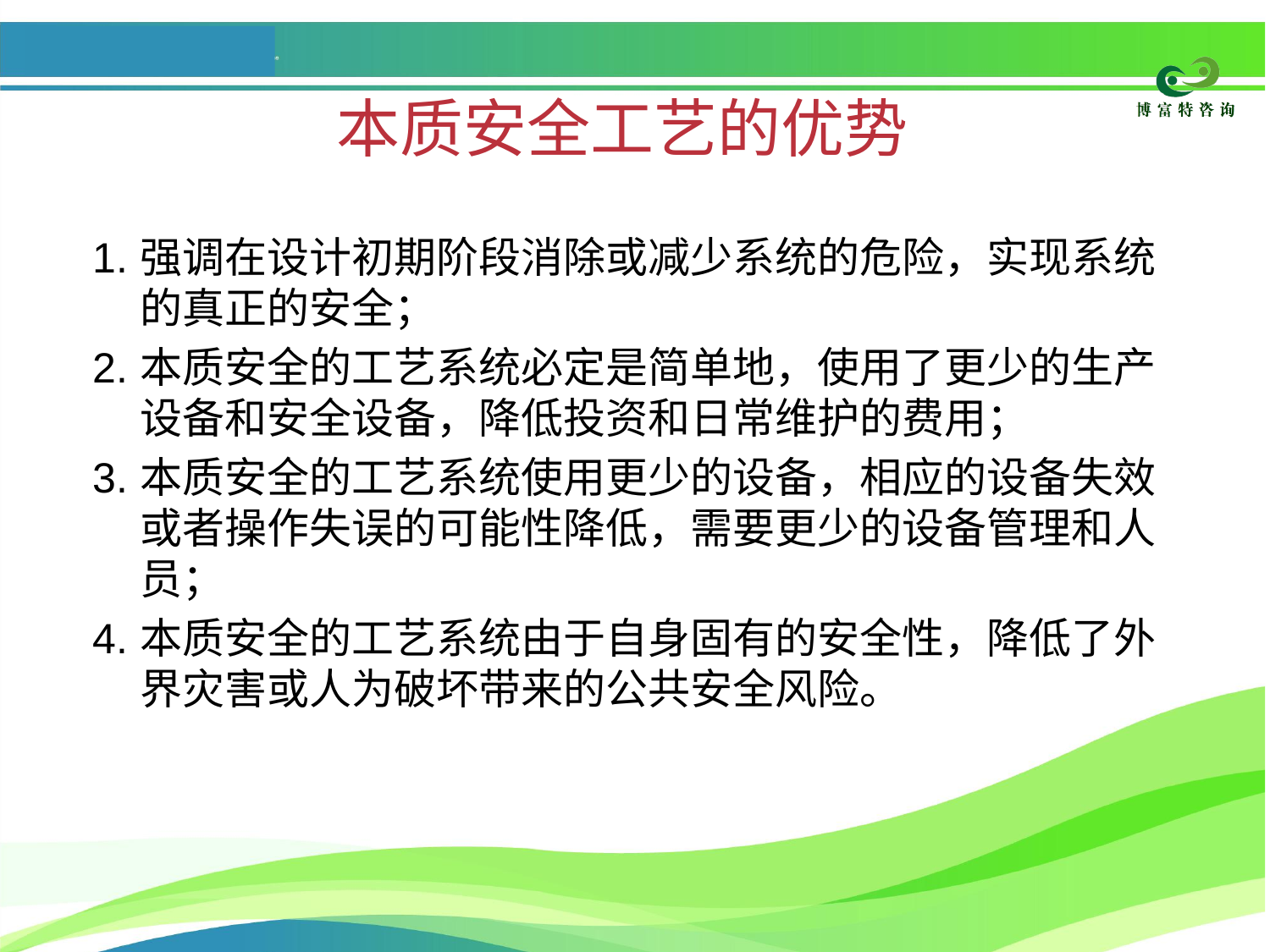

# 本质安全工艺的优势
强调在设计初期阶段消除或减少系统的危险，实现系统的真正的安全；
本质安全的工艺系统必定是简单地，使用了更少的生产设备和安全设备，降低投资和日常维护的费用；
本质安全的工艺系统使用更少的设备，相应的设备失效或者操作失误的可能性降低，需要更少的设备管理和人员；
本质安全的工艺系统由于自身固有的安全性，降低了外界灾害或人为破坏带来的公共安全风险。

42